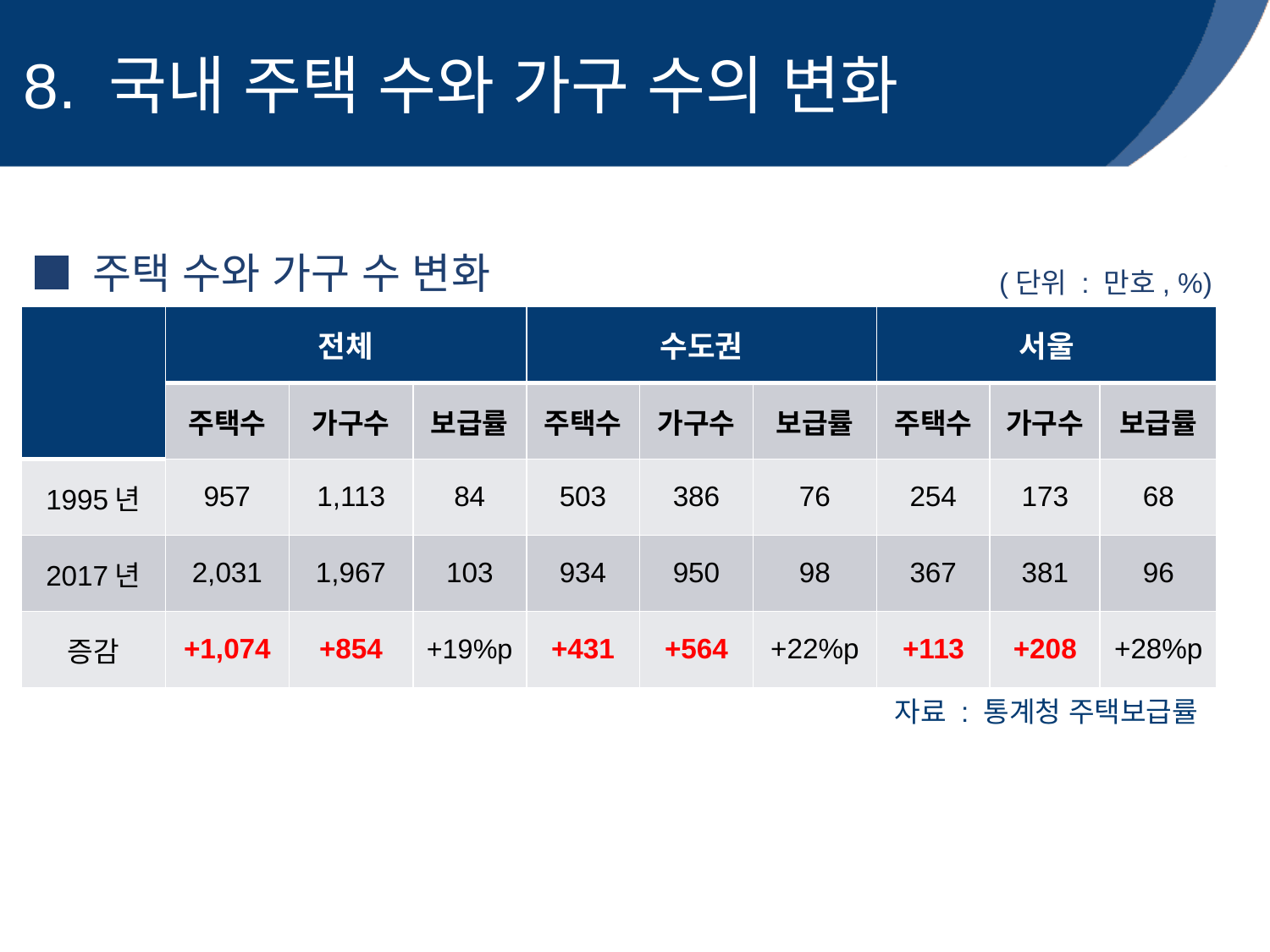

8. 국내 주택 수와 가구 수의 변화
■ 주택 수와 가구 수 변화
(단위 : 만호, %)
|  | 전체 |  |  | 수도권 |  |  | 서울 |  |  |
| --- | --- | --- | --- | --- | --- | --- | --- | --- | --- |
|  | 주택수 | 가구수 | 보급률 | 주택수 | 가구수 | 보급률 | 주택수 | 가구수 | 보급률 |
| 1995년 | 957 | 1,113 | 84 | 503 | 386 | 76 | 254 | 173 | 68 |
| 2017년 | 2,031 | 1,967 | 103 | 934 | 950 | 98 | 367 | 381 | 96 |
| 증감 | +1,074 | +854 | +19%p | +431 | +564 | +22%p | +113 | +208 | +28%p |
자료 : 통계청 주택보급률